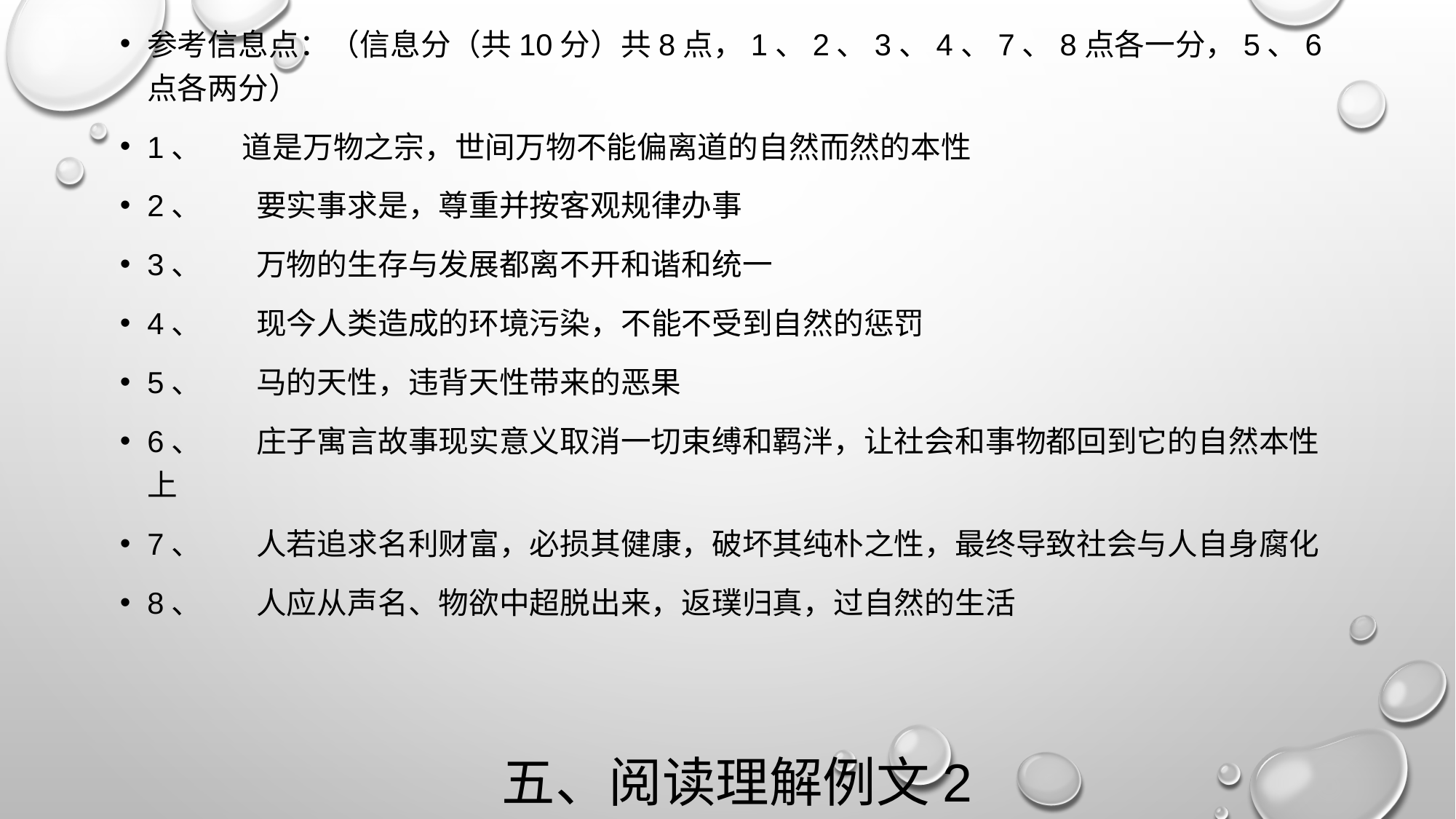

参考信息点：（信息分（共10分）共8点，1、2、3、4、7、8点各一分，5、6点各两分）
1、      道是万物之宗，世间万物不能偏离道的自然而然的本性
2、	要实事求是，尊重并按客观规律办事
3、	万物的生存与发展都离不开和谐和统一
4、	现今人类造成的环境污染，不能不受到自然的惩罚
5、	马的天性，违背天性带来的恶果
6、	庄子寓言故事现实意义取消一切束缚和羁泮，让社会和事物都回到它的自然本性上
7、	人若追求名利财富，必损其健康，破坏其纯朴之性，最终导致社会与人自身腐化
8、	人应从声名、物欲中超脱出来，返璞归真，过自然的生活
# 五、阅读理解例文2